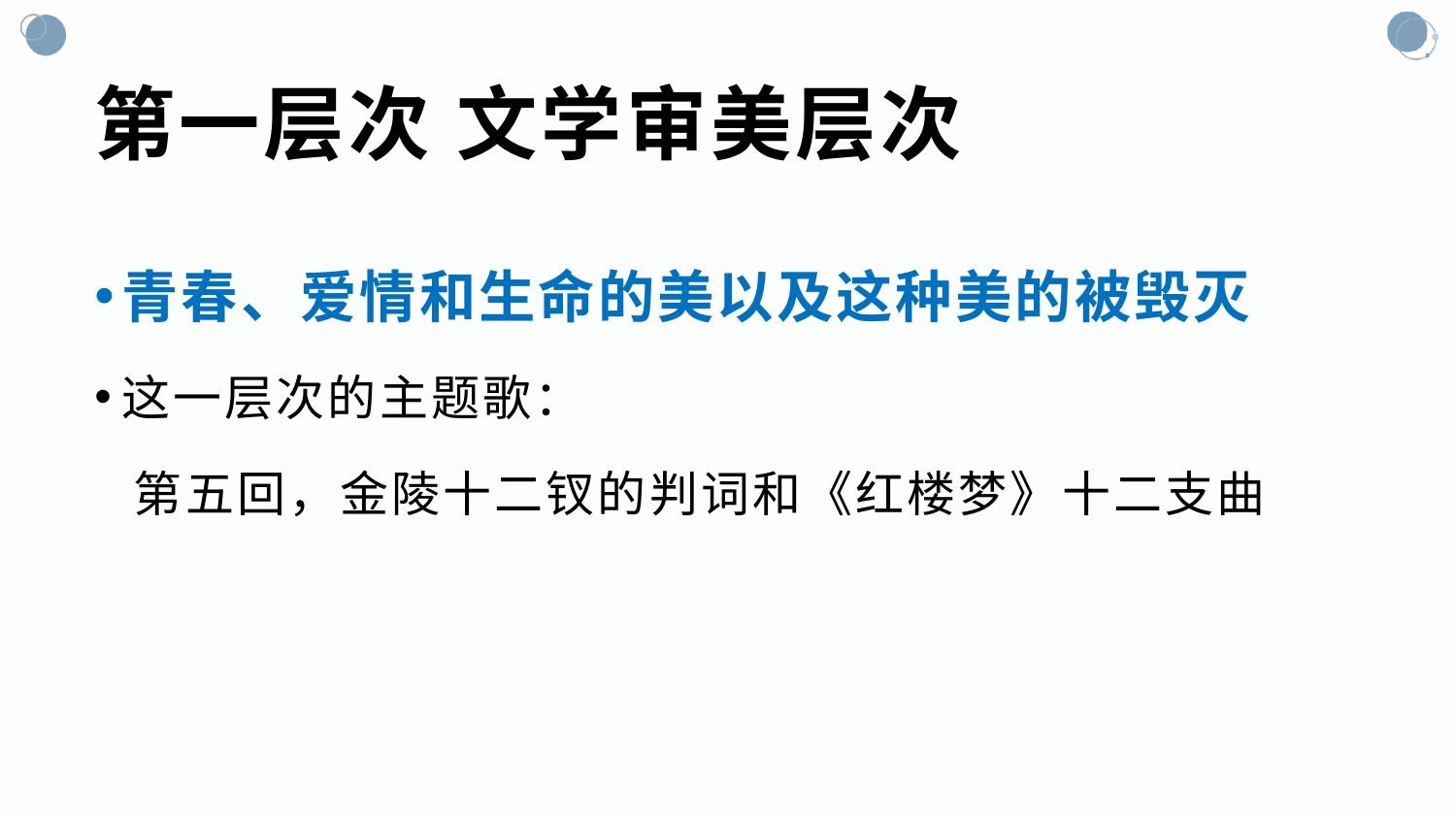

# 第一层次 文学审美层次
青春、爱情和生命的美以及这种美的被毁灭
这一层次的主题歌：
  第五回，金陵十二钗的判词和《红楼梦》十二支曲